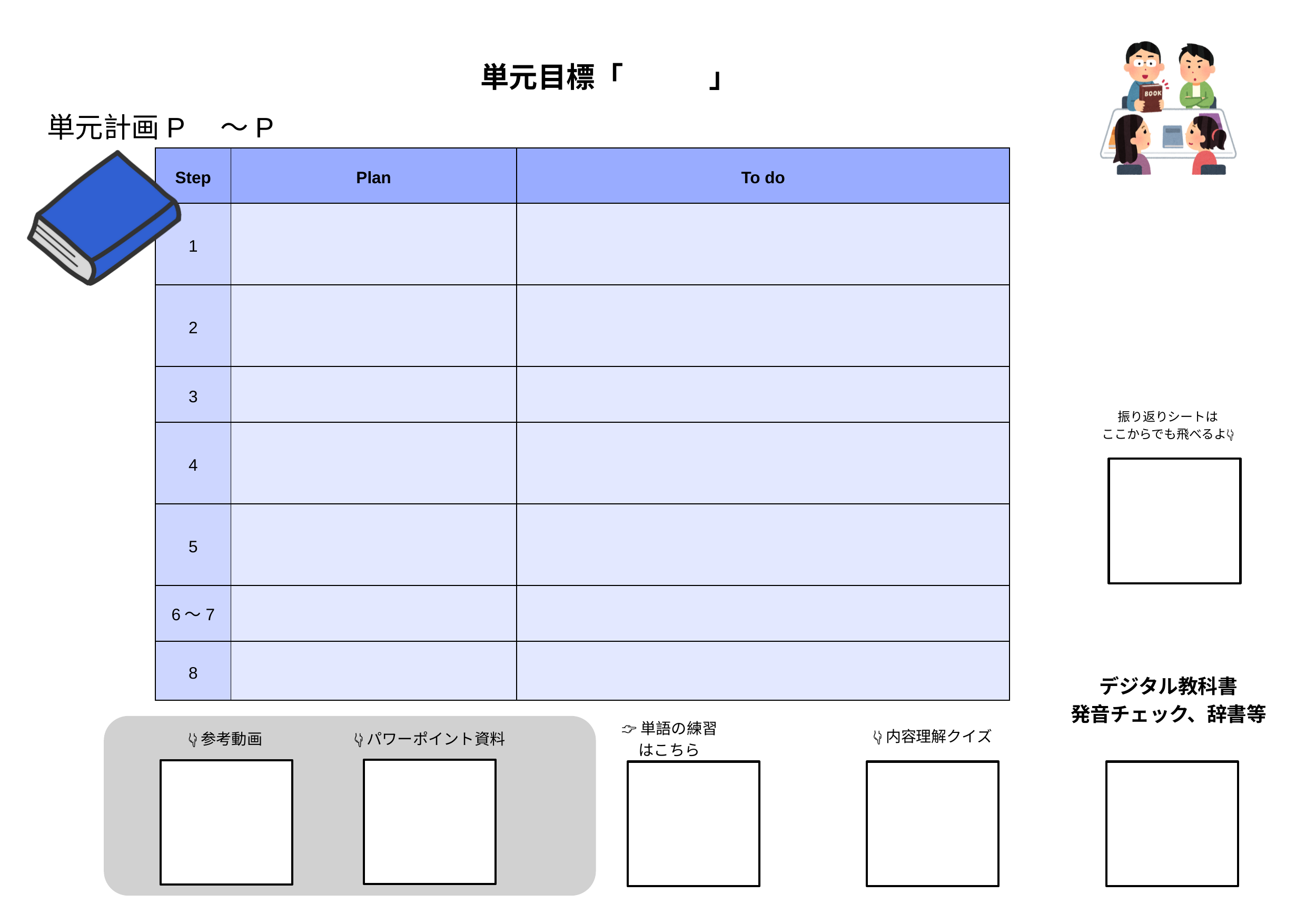

単元目標「　　　」

単元計画P　〜P
| Step | Plan | To do |
| --- | --- | --- |
| 1 |  |  |
| 2 |  |  |
| 3 |  |  |
| 4 |  |  |
| 5 |  |  |
| 6～7 |  |  |
| 8 |  |  |
振り返りシートは
ここからでも飛べるよ👇

デジタル教科書
発音チェック、辞書等

👉単語の練習はこちら
👇内容理解クイズ
👇参考動画
👇パワーポイント資料